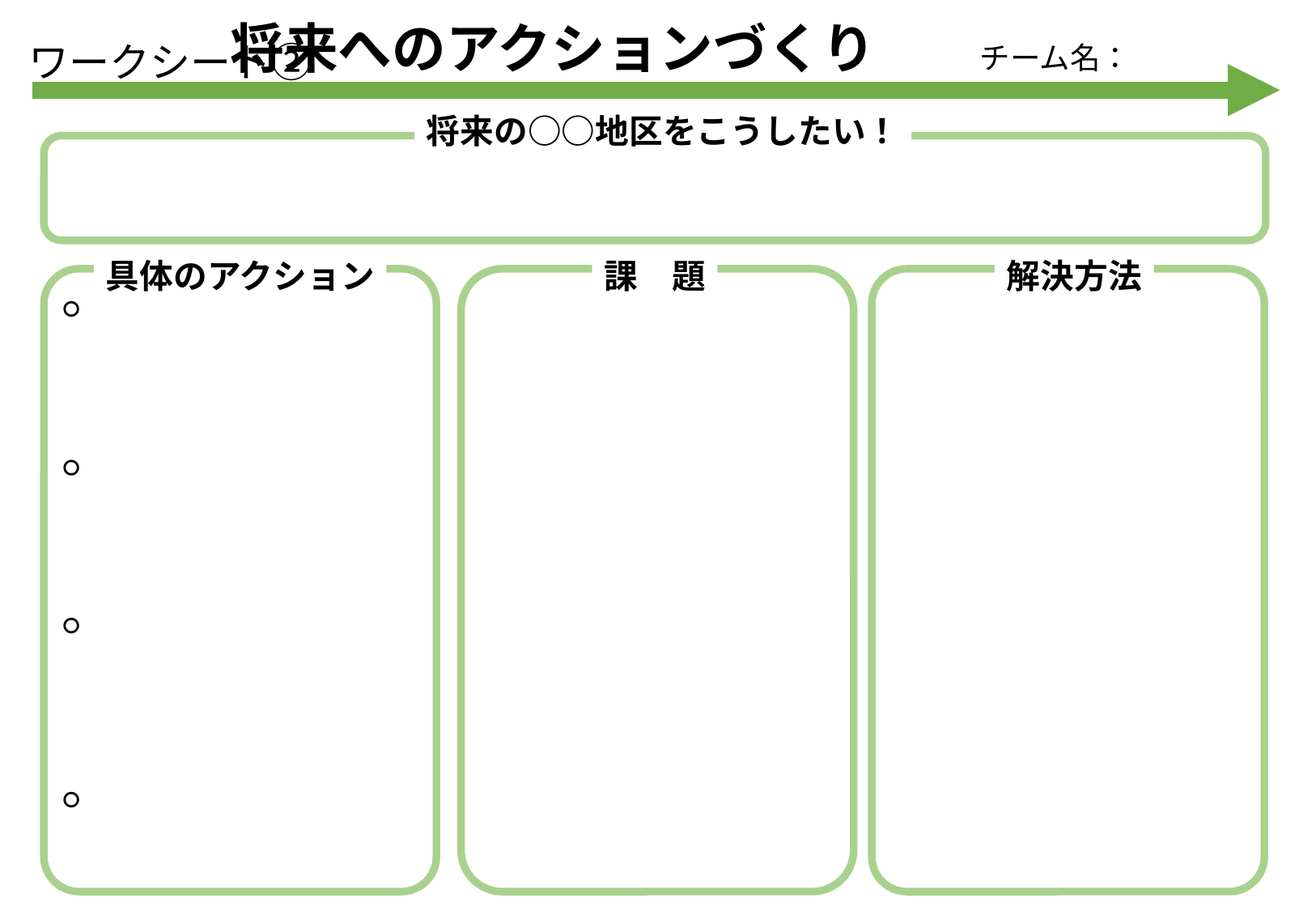

将来へのアクションづくり
チーム名：
# ワークシート②
将来の○○地区をこうしたい！

解決方法
課　題
具体のアクション

○
○
○
○